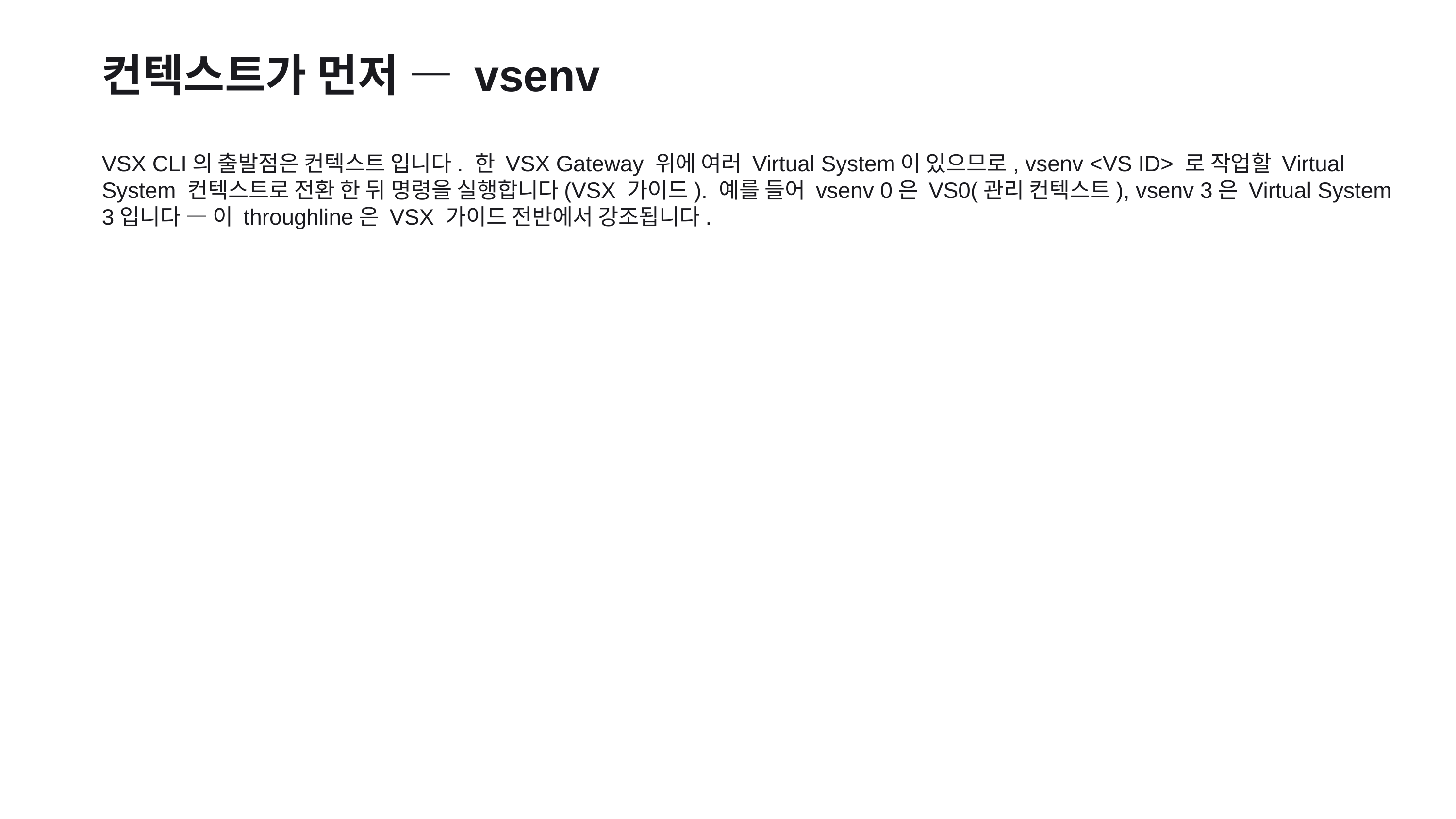

컨텍스트가 먼저 — vsenv
VSX CLI의 출발점은 컨텍스트 입니다. 한 VSX Gateway 위에 여러 Virtual System이 있으므로, vsenv <VS ID> 로 작업할 Virtual System 컨텍스트로 전환 한 뒤 명령을 실행합니다(VSX 가이드). 예를 들어 vsenv 0은 VS0(관리 컨텍스트), vsenv 3은 Virtual System 3입니다 — 이 throughline은 VSX 가이드 전반에서 강조됩니다.